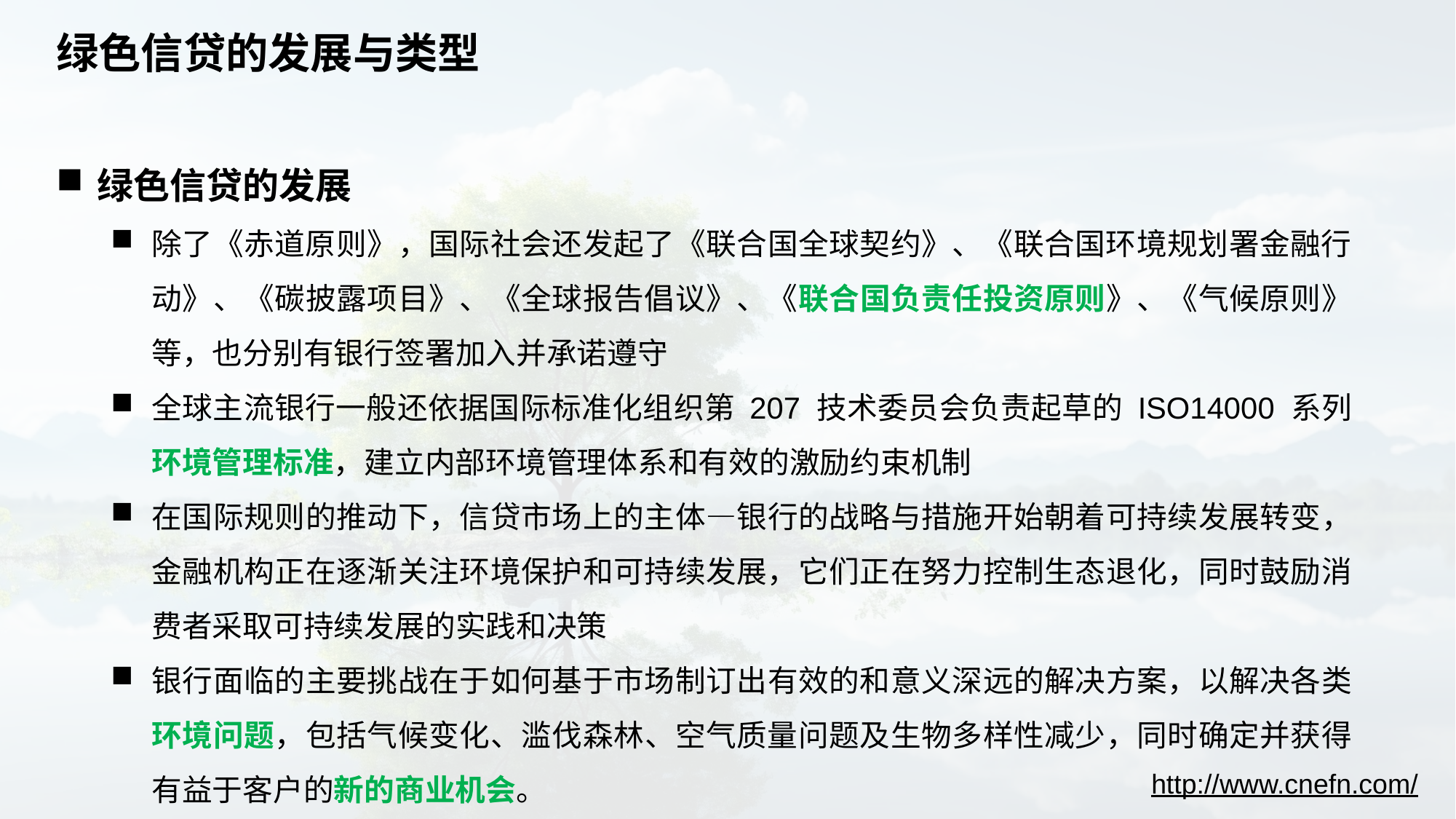

# 绿色信贷的发展与类型
绿色信贷的发展
除了《赤道原则》，国际社会还发起了《联合国全球契约》、《联合国环境规划署金融行动》、《碳披露项目》、《全球报告倡议》、《联合国负责任投资原则》、《气候原则》等，也分别有银行签署加入并承诺遵守
全球主流银行一般还依据国际标准化组织第 207 技术委员会负责起草的 ISO14000 系列环境管理标准，建立内部环境管理体系和有效的激励约束机制
在国际规则的推动下，信贷市场上的主体—银行的战略与措施开始朝着可持续发展转变，金融机构正在逐渐关注环境保护和可持续发展，它们正在努力控制生态退化，同时鼓励消费者采取可持续发展的实践和决策
银行面临的主要挑战在于如何基于市场制订出有效的和意义深远的解决方案，以解决各类环境问题，包括气候变化、滥伐森林、空气质量问题及生物多样性减少，同时确定并获得有益于客户的新的商业机会。